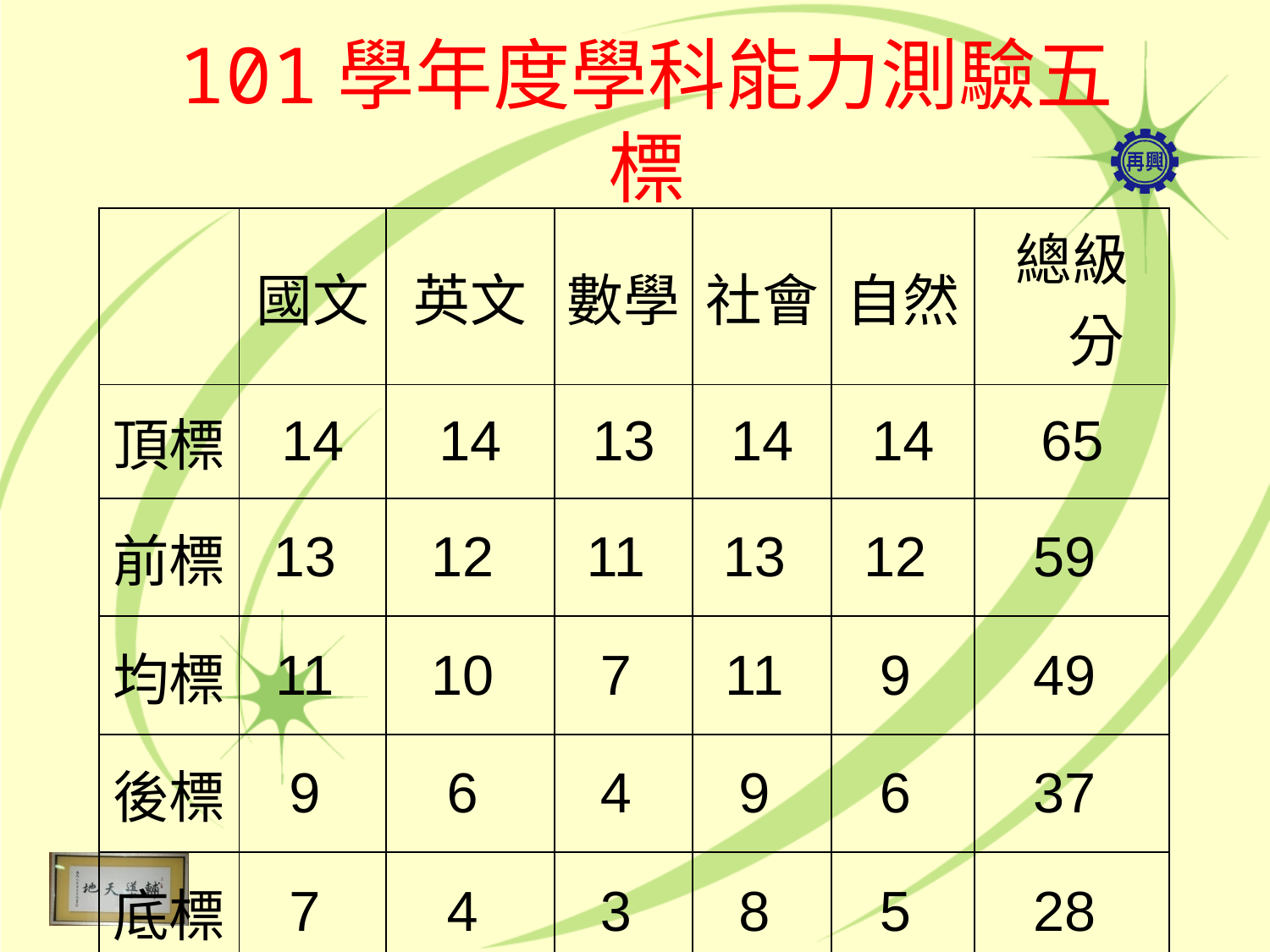

# 101學年度學科能力測驗五標
|  | 國文 | 英文 | 數學 | 社會 | 自然 | 總級分 |
| --- | --- | --- | --- | --- | --- | --- |
| 頂標 | 14 | 14 | 13 | 14 | 14 | 65 |
| 前標 | 13 | 12 | 11 | 13 | 12 | 59 |
| 均標 | 11 | 10 | 7 | 11 | 9 | 49 |
| 後標 | 9 | 6 | 4 | 9 | 6 | 37 |
| 底標 | 7 | 4 | 3 | 8 | 5 | 28 |